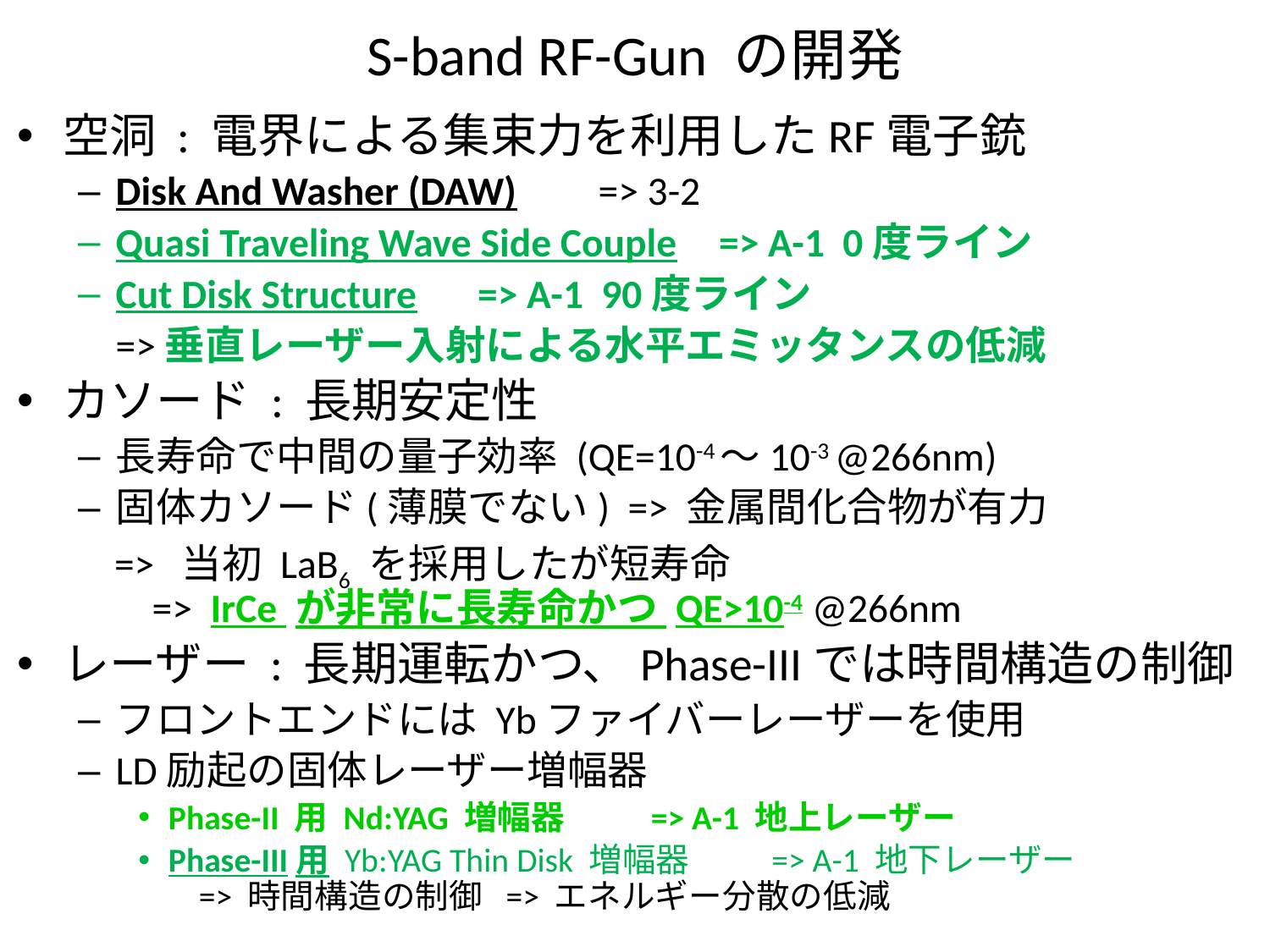

# S-band RF-Gun の開発
空洞 : 電界による集束力を利用したRF電子銃
Disk And Washer (DAW)		=> 3-2
Quasi Traveling Wave Side Couple	=> A-1  0度ライン
Cut Disk Structure 			=> A-1  90度ライン
   		=>垂直レーザー入射による水平エミッタンスの低減
カソード : 長期安定性
長寿命で中間の量子効率 (QE=10-4～10-3 @266nm)
固体カソード(薄膜でない)  => 金属間化合物が有力
    =>  当初 LaB6 を採用したが短寿命
   =>  IrCe が非常に長寿命かつ QE>10-4 @266nm
レーザー : 長期運転かつ、Phase-IIIでは時間構造の制御
フロントエンドには Ybファイバーレーザーを使用
LD励起の固体レーザー増幅器
Phase-II 用 Nd:YAG 増幅器		=> A-1 地上レーザー
Phase-III用 Yb:YAG Thin Disk 増幅器	=> A-1 地下レーザー
   => 時間構造の制御  => エネルギー分散の低減